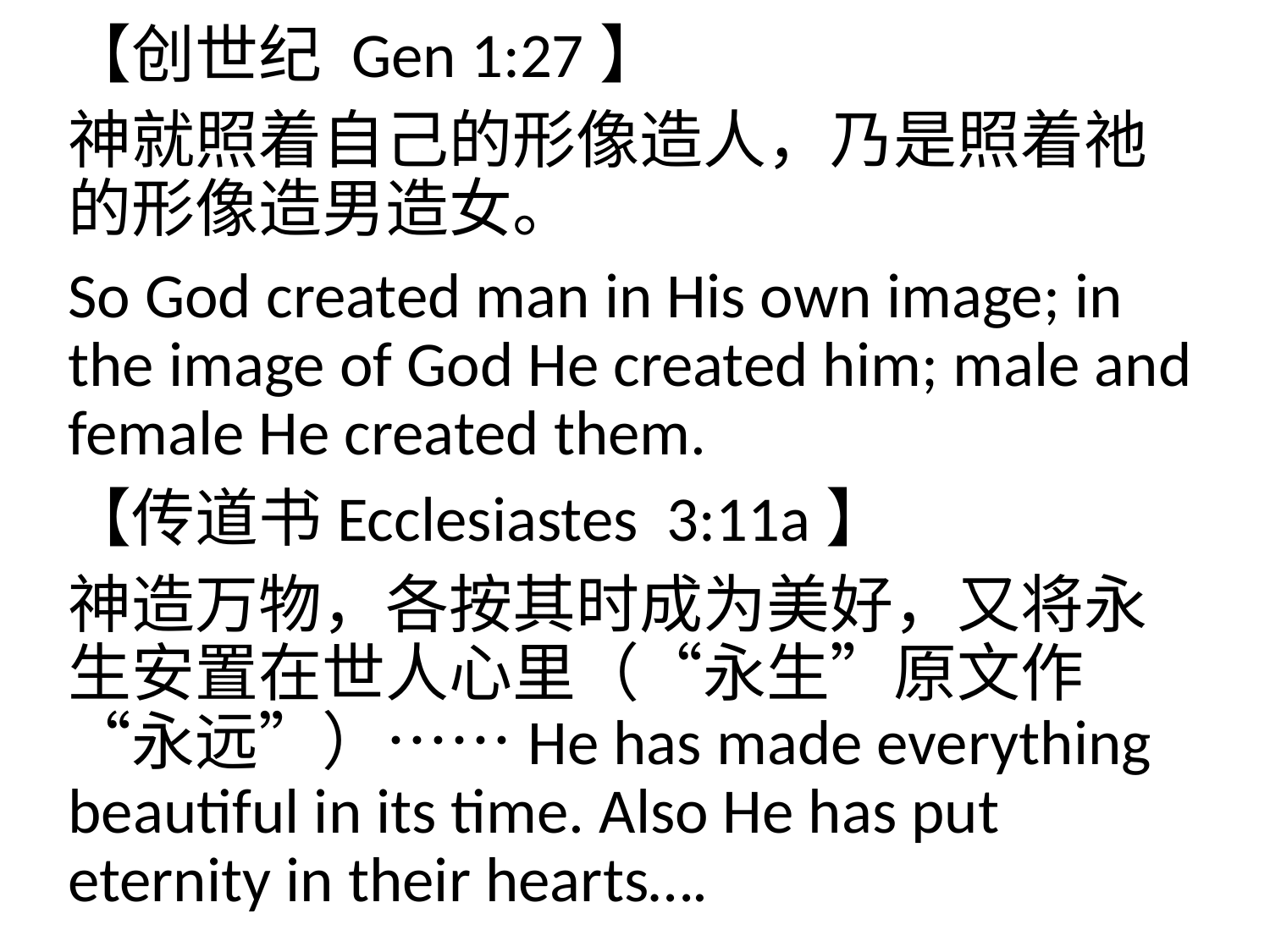

【创世纪 Gen 1:27】
神就照着自己的形像造人，乃是照着祂的形像造男造女。
So God created man in His own image; in the image of God He created him; male and female He created them.
【传道书Ecclesiastes  3:11a】
神造万物，各按其时成为美好，又将永生安置在世人心里（“永生”原文作“永远”）……He has made everything beautiful in its time. Also He has put eternity in their hearts….